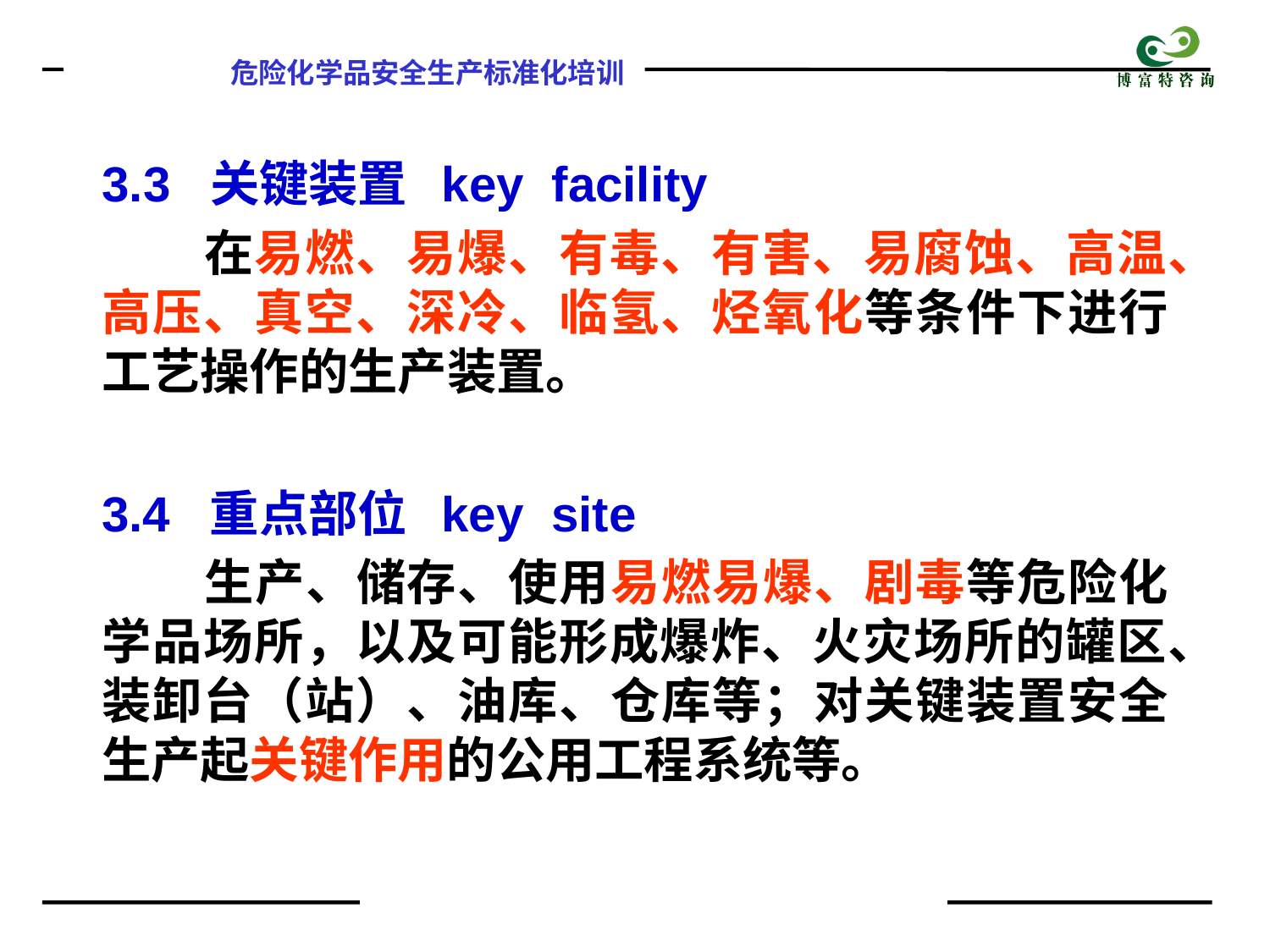

3.3  关键装置  key  facility
       在易燃、易爆、有毒、有害、易腐蚀、高温、高压、真空、深冷、临氢、烃氧化等条件下进行工艺操作的生产装置。
3.4  重点部位  key  site
       生产、储存、使用易燃易爆、剧毒等危险化学品场所，以及可能形成爆炸、火灾场所的罐区、装卸台（站）、油库、仓库等；对关键装置安全生产起关键作用的公用工程系统等。